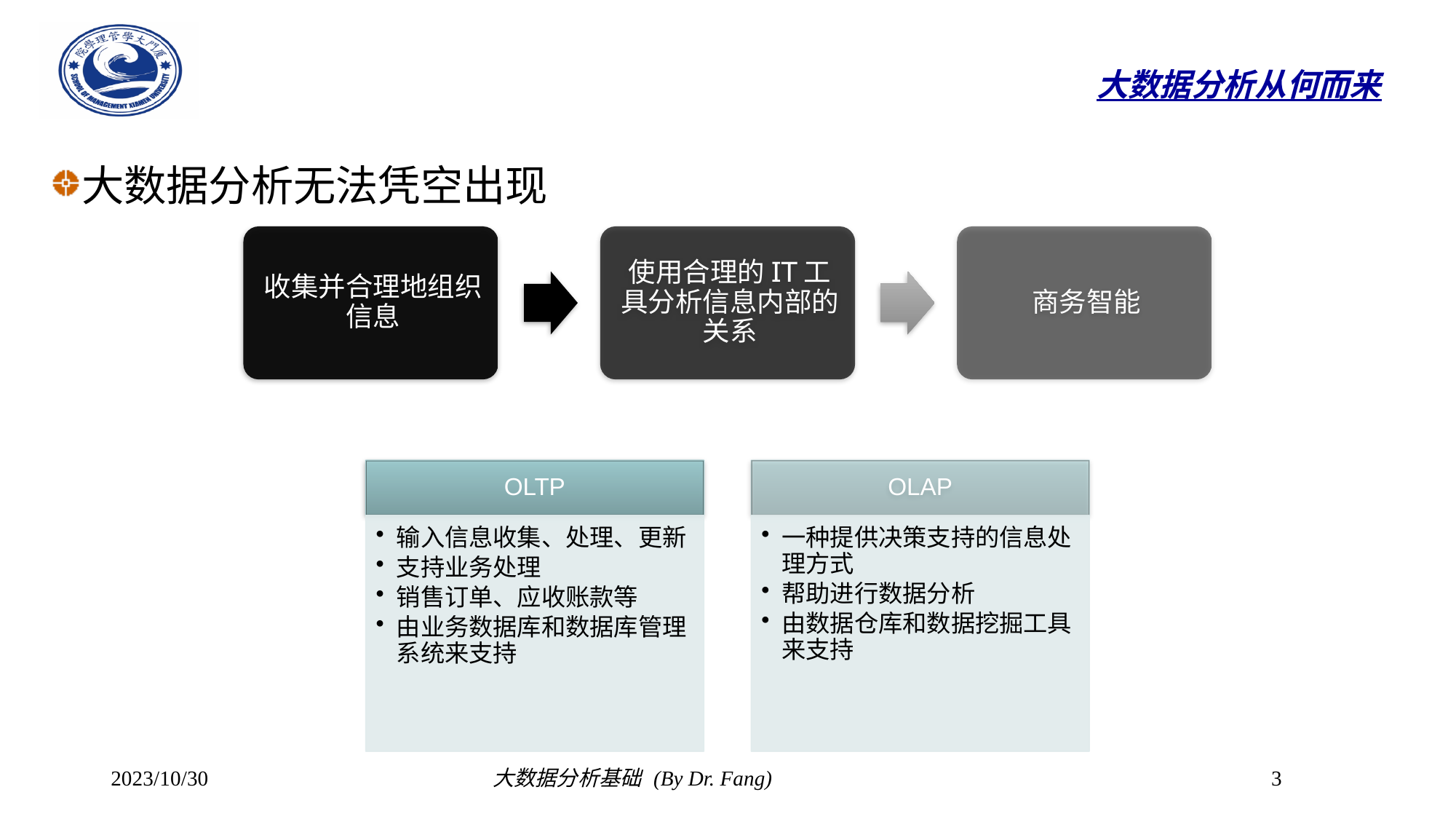

# 大数据分析从何而来
大数据分析无法凭空出现
收集并合理地组织信息

使用合理的IT工具分析信息内部的关系

商务智能
OLTP
输入信息收集、处理、更新
支持业务处理
销售订单、应收账款等
由业务数据库和数据库管理系统来支持
OLAP
一种提供决策支持的信息处理方式
帮助进行数据分析
由数据仓库和数据挖掘工具来支持
2023/10/30
大数据分析基础 (By Dr. Fang)
3